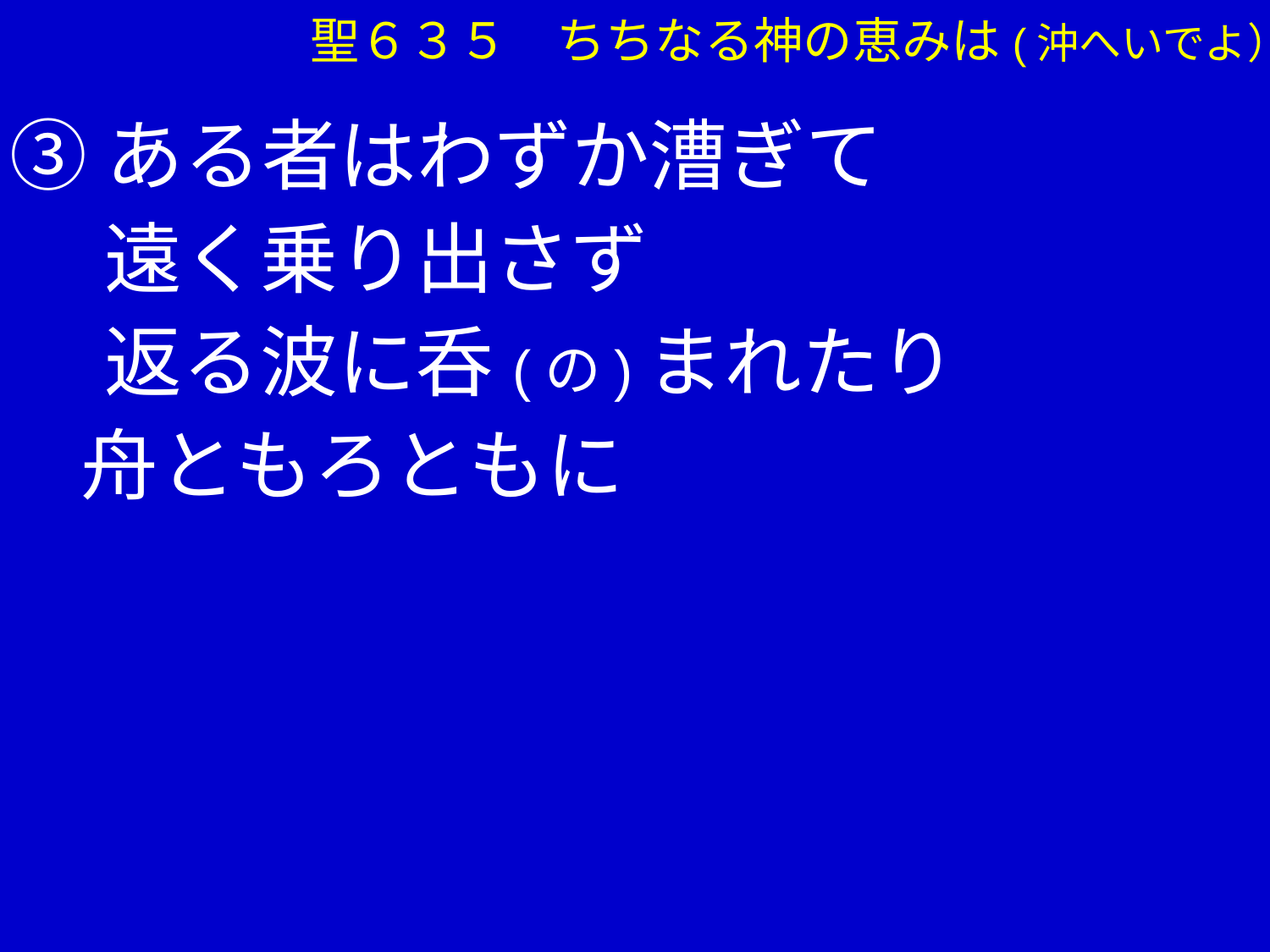

聖６３５　ちちなる神の恵みは(沖へいでよ）
③ある者はわずか漕ぎて
　 遠く乗り出さず
　 返る波に呑(の)まれたり
   舟ともろともに